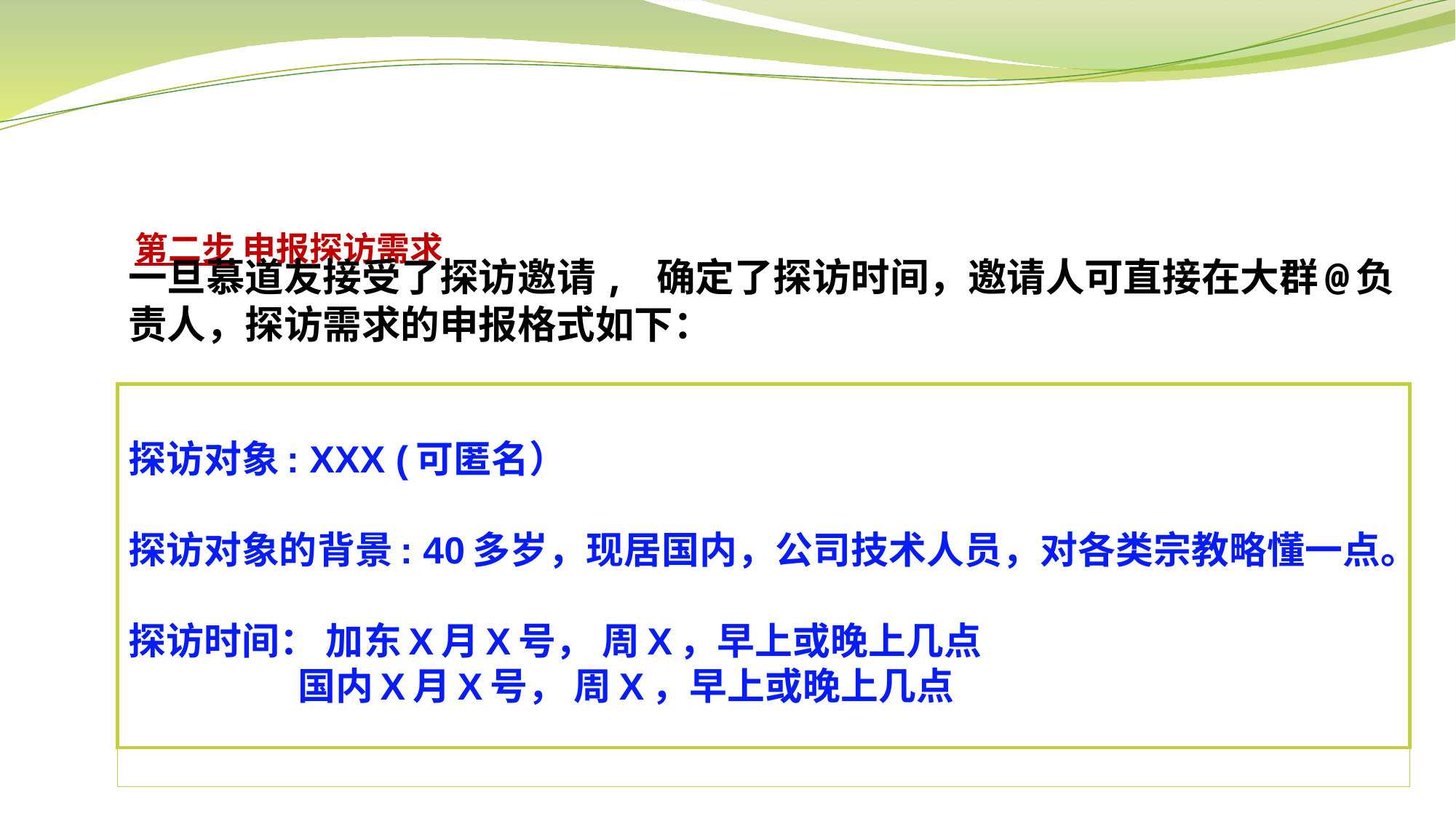

# 第二步 申报探访需求
一旦慕道友接受了探访邀请, 确定了探访时间，邀请人可直接在大群@负责人，探访需求的申报格式如下：

探访对象: XXX (可匿名）

探访对象的背景: 40多岁，现居国内，公司技术人员，对各类宗教略懂一点。

探访时间： 加东X月X号， 周X，早上或晚上几点
                   国内X月X号， 周X，早上或晚上几点